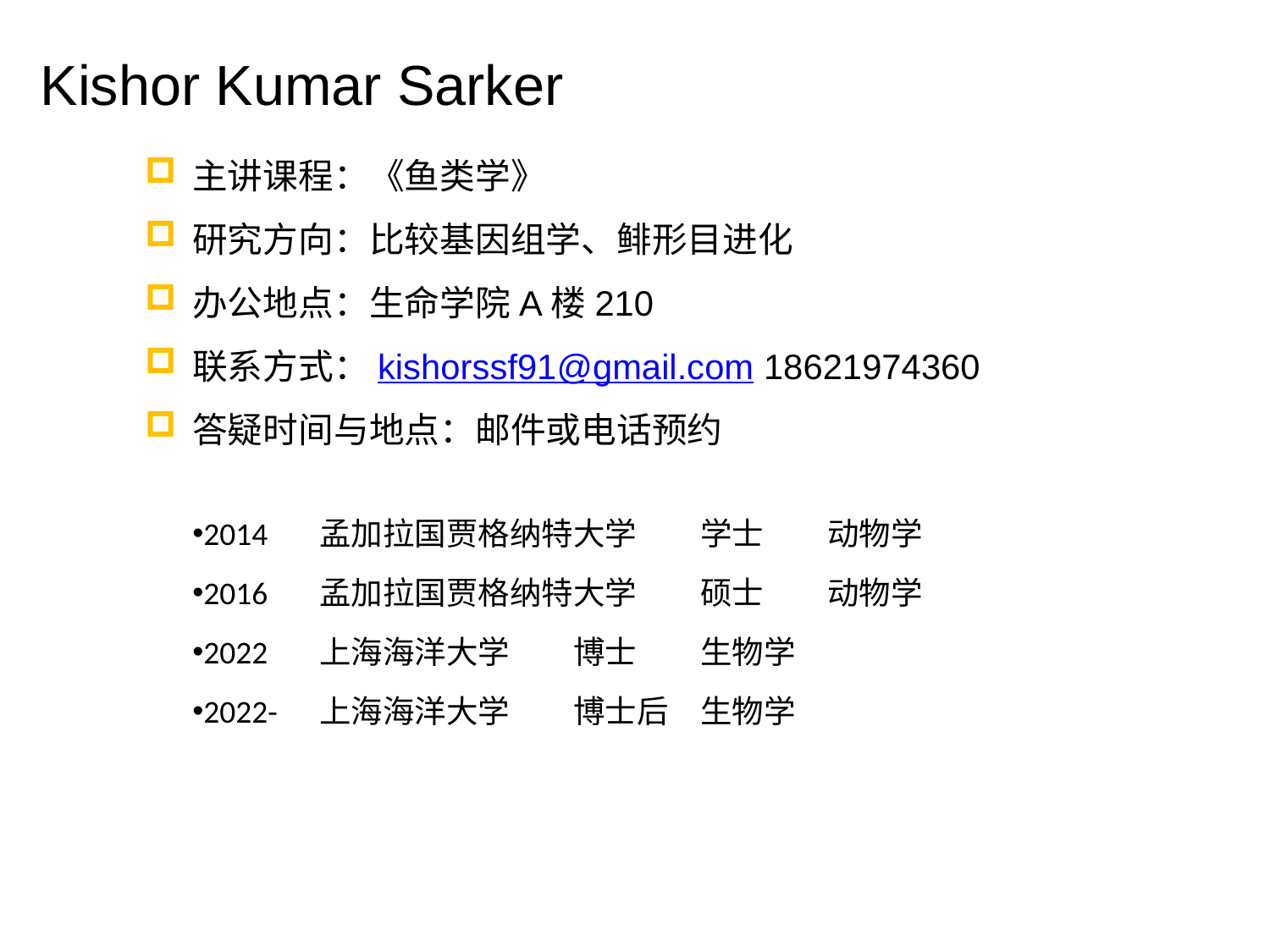

Kishor Kumar Sarker
主讲课程：《鱼类学》
研究方向：比较基因组学、鲱形目进化
办公地点：生命学院A楼210
联系方式：kishorssf91@gmail.com 18621974360
答疑时间与地点：邮件或电话预约
2014	孟加拉国贾格纳特大学	学士	动物学
2016	孟加拉国贾格纳特大学	硕士	动物学
2022	上海海洋大学	博士	生物学
2022-	上海海洋大学	博士后	生物学